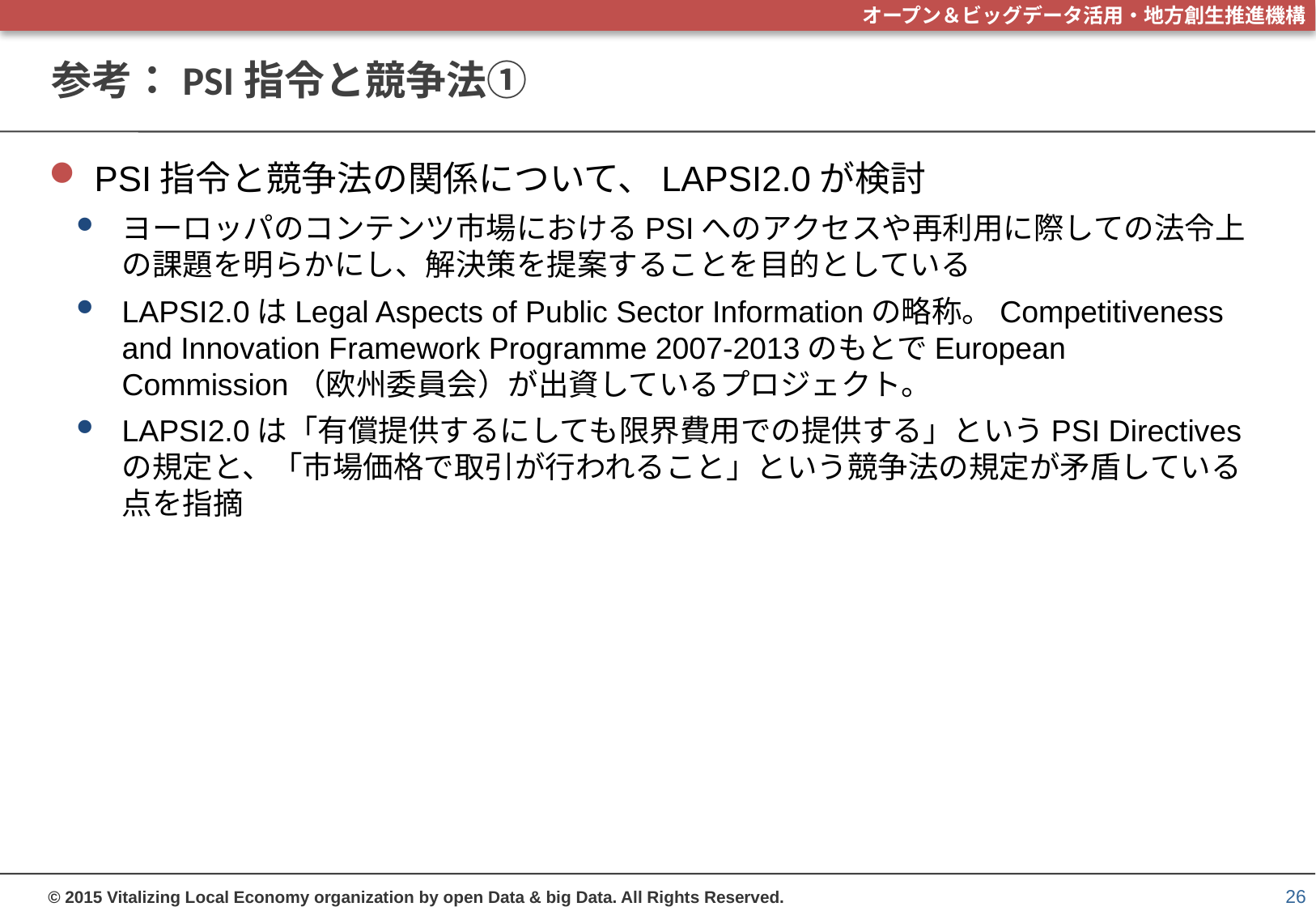

# 参考：PSI指令と競争法①
PSI指令と競争法の関係について、LAPSI2.0が検討
ヨーロッパのコンテンツ市場におけるPSIへのアクセスや再利用に際しての法令上の課題を明らかにし、解決策を提案することを目的としている
LAPSI2.0はLegal Aspects of Public Sector Informationの略称。Competitiveness and Innovation Framework Programme 2007-2013のもとでEuropean Commission（欧州委員会）が出資しているプロジェクト。
LAPSI2.0は「有償提供するにしても限界費用での提供する」というPSI Directivesの規定と、「市場価格で取引が行われること」という競争法の規定が矛盾している点を指摘

26